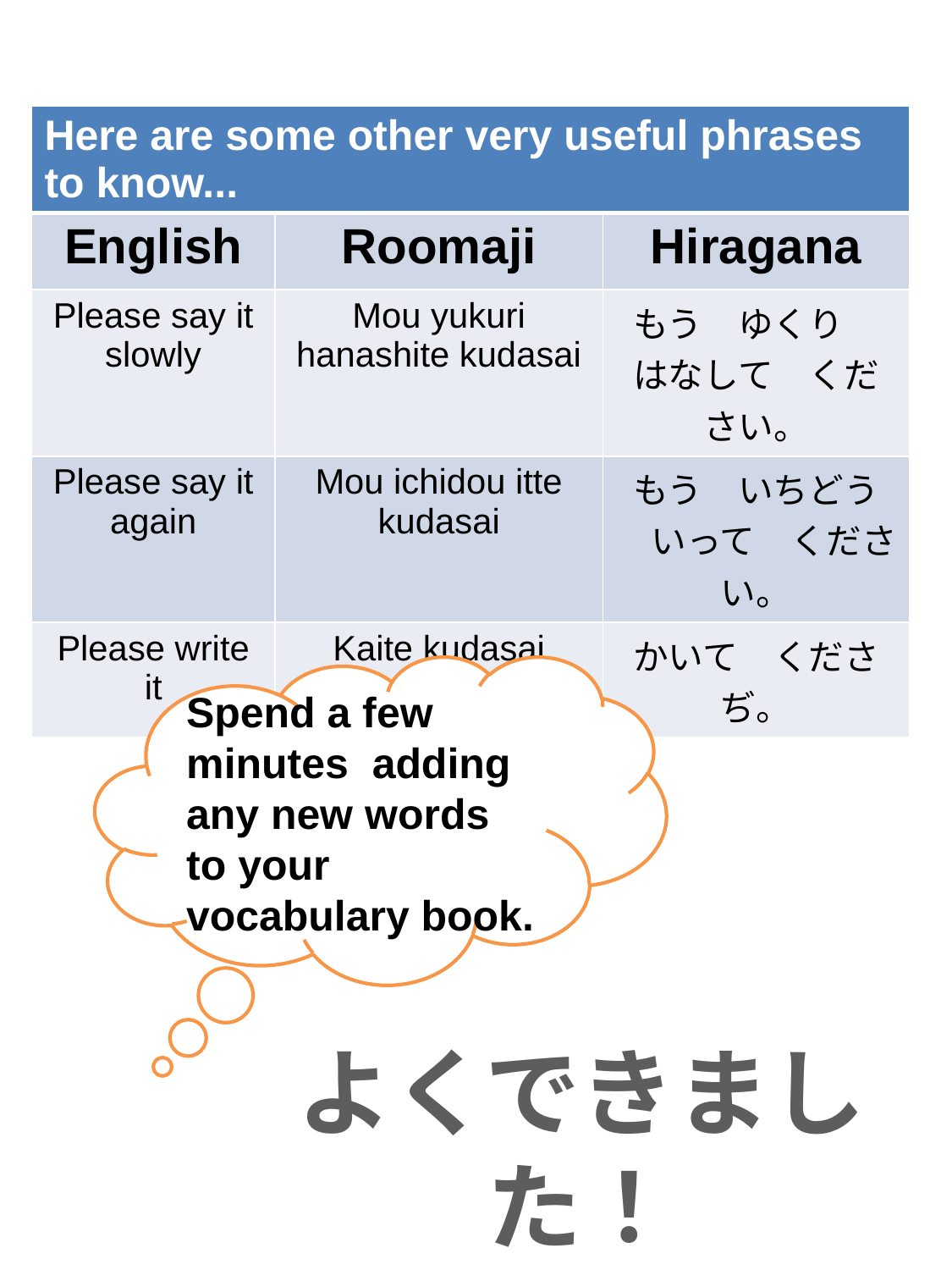

| Here are some other very useful phrases to know... |  |  |
| --- | --- | --- |
| English | Roomaji | Hiragana |
| Please say it slowly | Mou yukuri hanashite kudasai | もう　ゆくり　 はなして　ください。 |
| Please say it again | Mou ichidou itte kudasai | もう　いちどう　いって　ください。 |
| Please write it | Kaite kudasai | かいて　くださぢ。 |
Spend a few minutes  adding any new words to your vocabulary book.
よくできました！